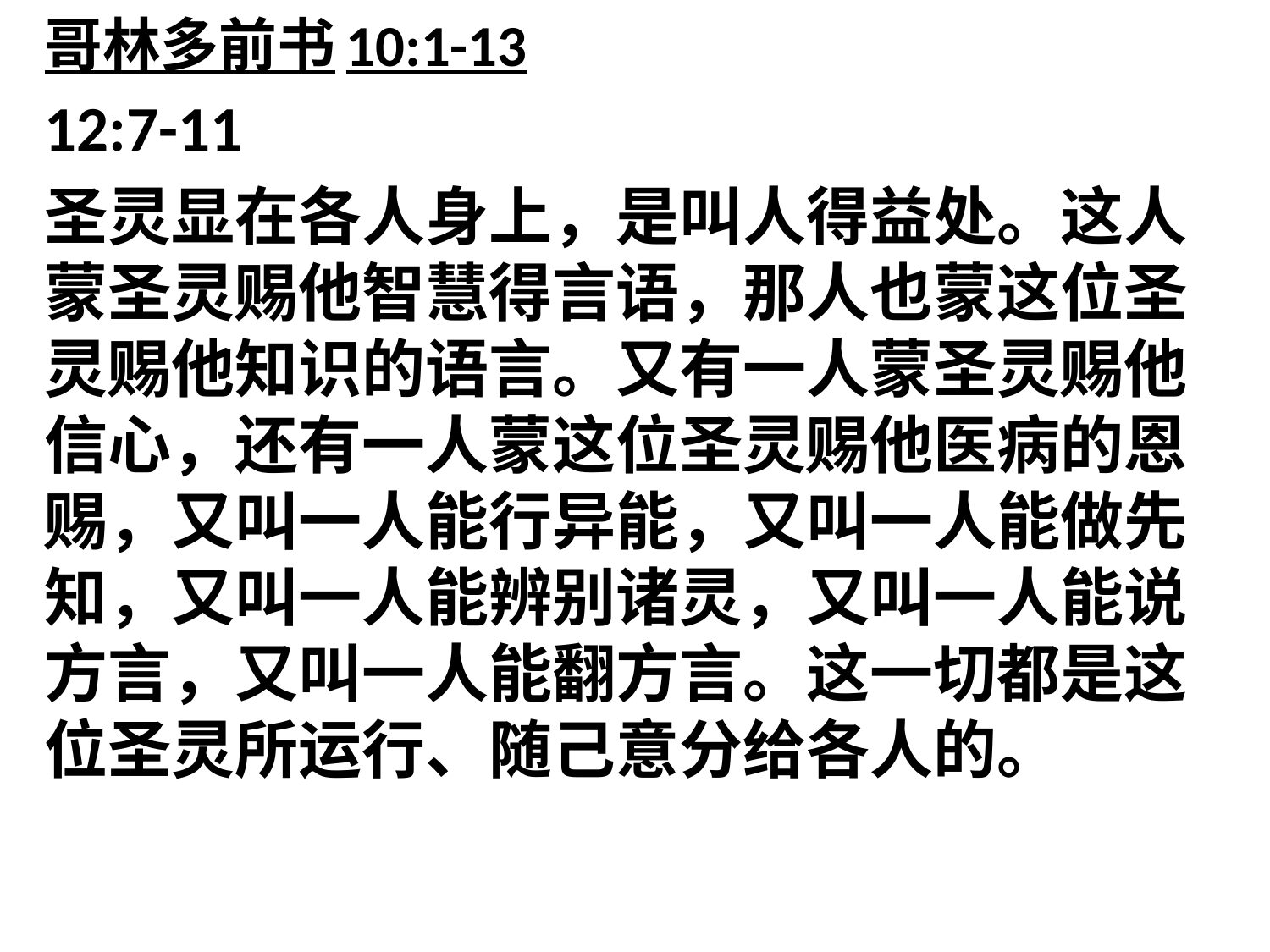

# 哥林多前书10:1-13
12:7-11
圣灵显在各人身上，是叫人得益处。这人蒙圣灵赐他智慧得言语，那人也蒙这位圣灵赐他知识的语言。又有一人蒙圣灵赐他信心，还有一人蒙这位圣灵赐他医病的恩赐，又叫一人能行异能，又叫一人能做先知，又叫一人能辨别诸灵，又叫一人能说方言，又叫一人能翻方言。这一切都是这位圣灵所运行、随己意分给各人的。